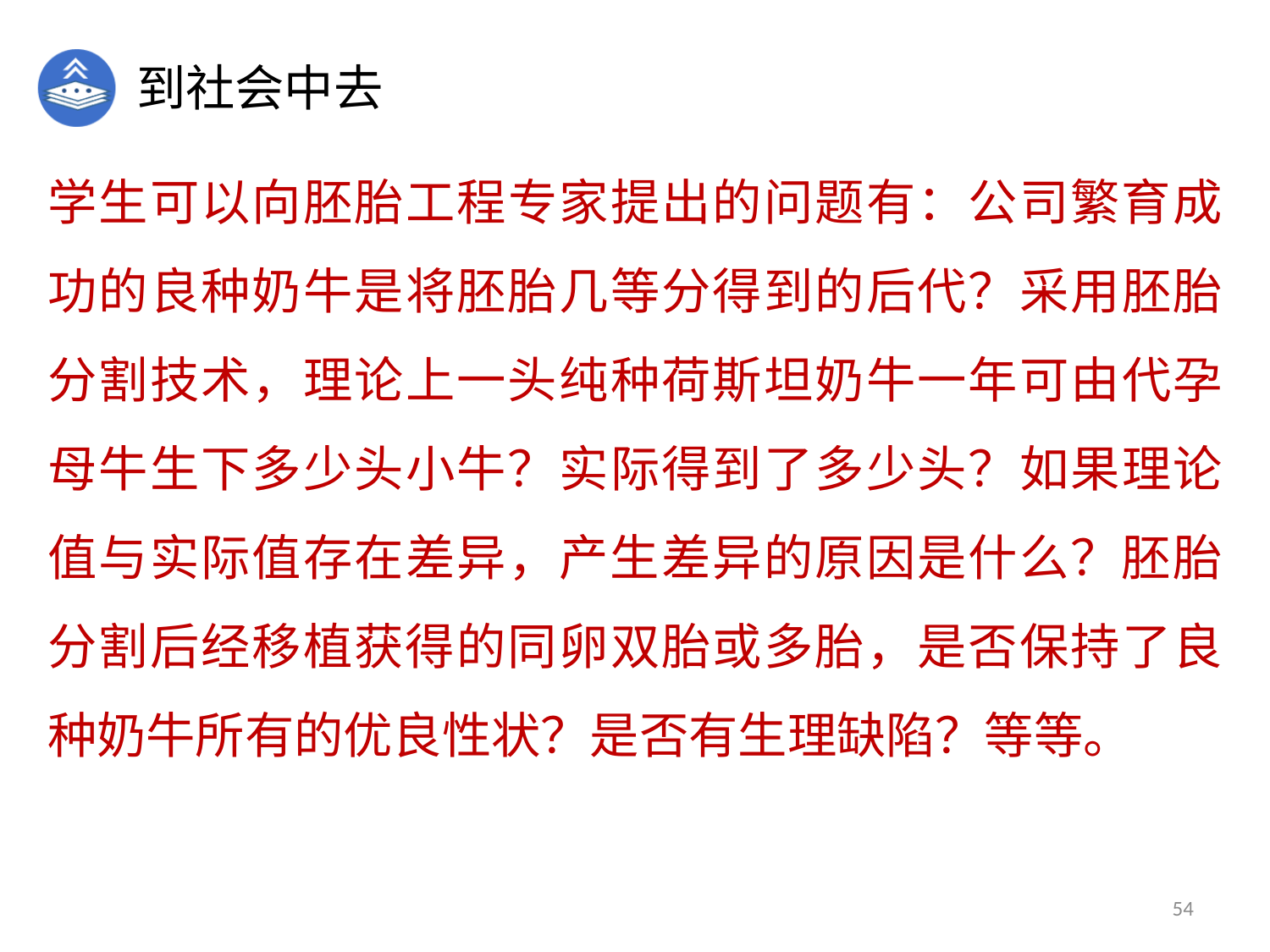

到社会中去
学生可以向胚胎工程专家提出的问题有：公司繁育成功的良种奶牛是将胚胎几等分得到的后代？采用胚胎分割技术，理论上一头纯种荷斯坦奶牛一年可由代孕母牛生下多少头小牛？实际得到了多少头？如果理论值与实际值存在差异，产生差异的原因是什么？胚胎分割后经移植获得的同卵双胎或多胎，是否保持了良种奶牛所有的优良性状？是否有生理缺陷？等等。
54